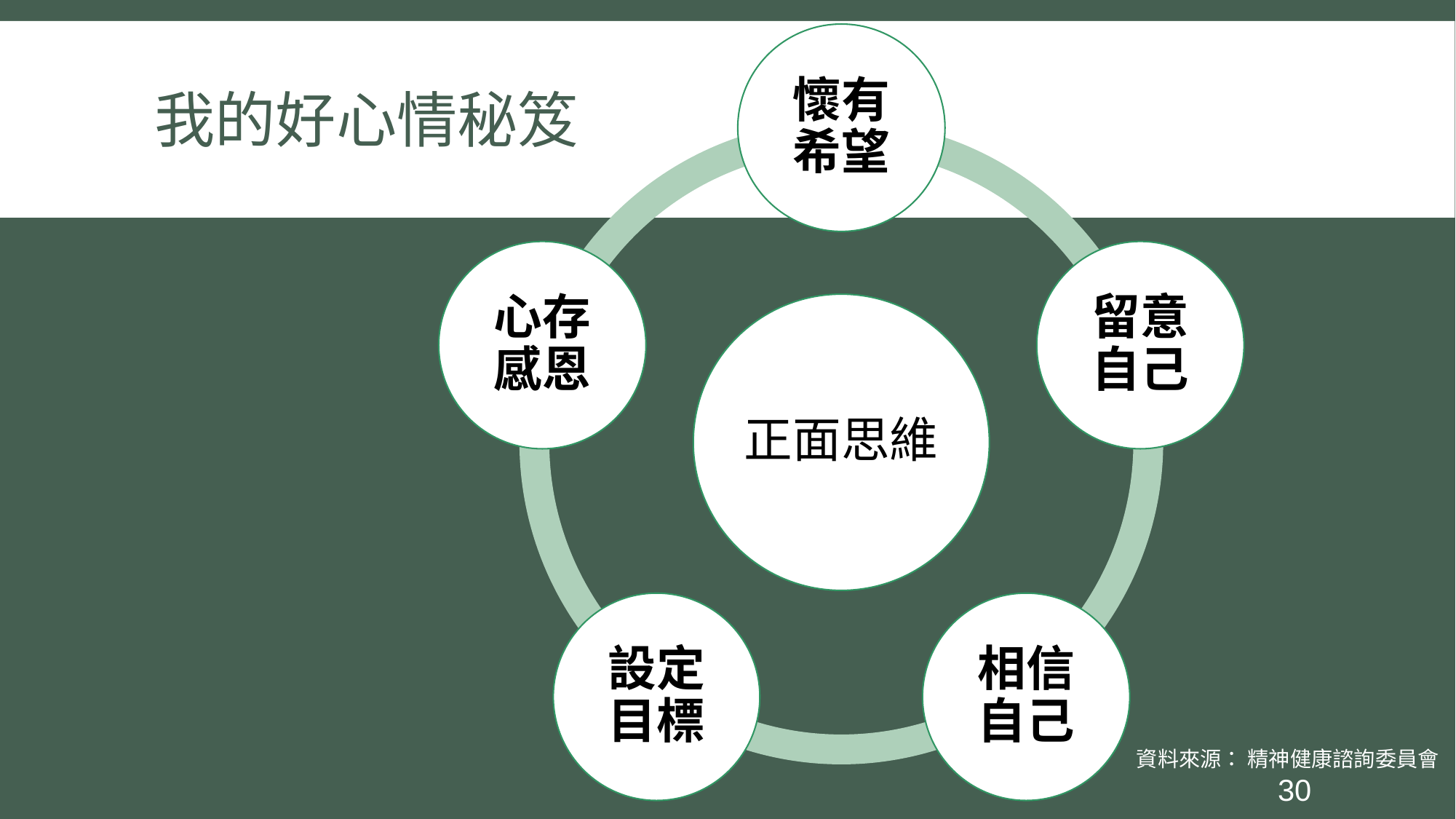

正面思維
懷有希望
留意自己
相信自己
設定目標
心存感恩
# 我的好心情秘笈
資料來源： 精神健康諮詢委員會
30